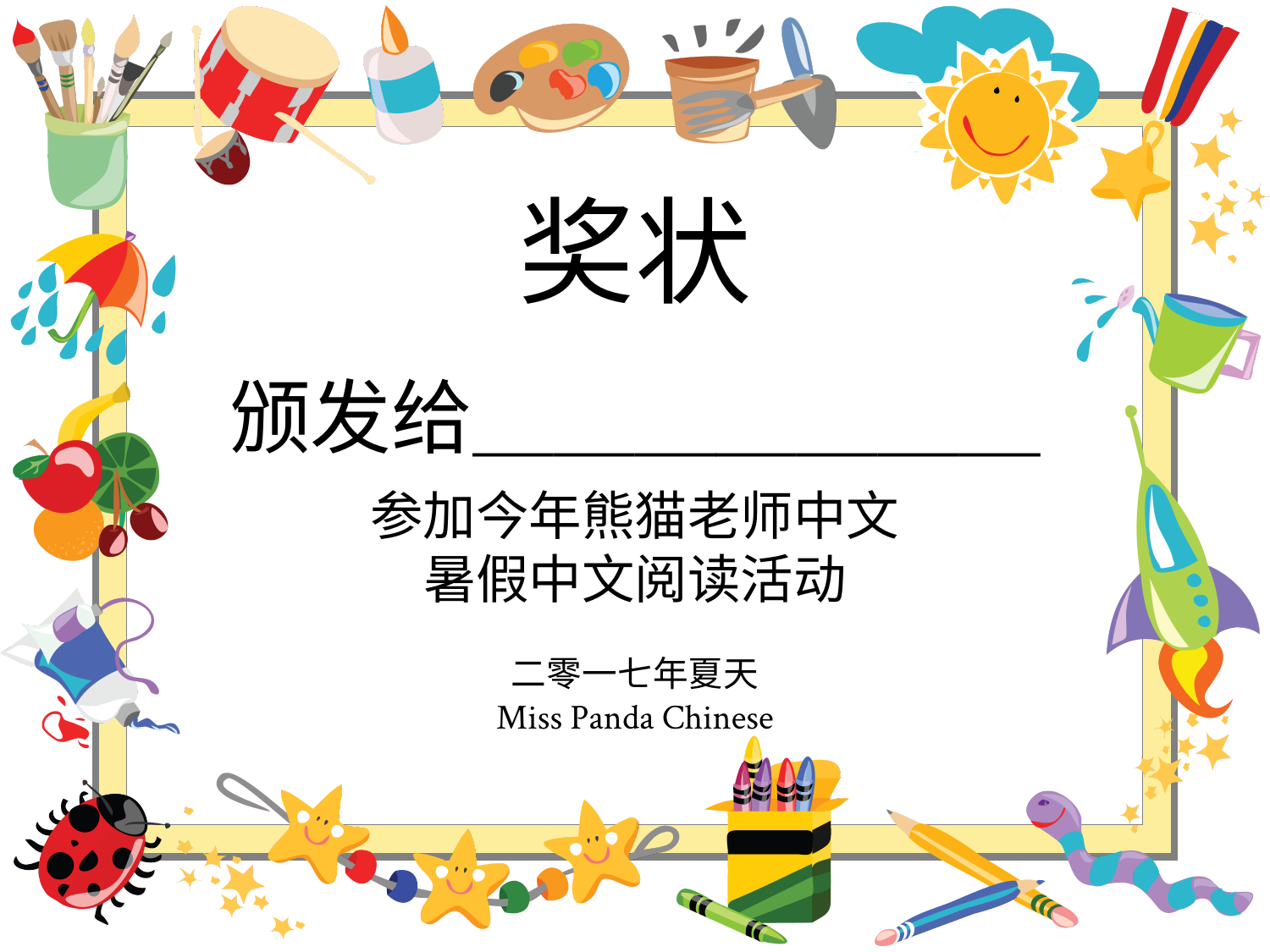

# 奖状
颁发给＿＿＿＿＿＿＿
参加今年熊猫老师中文
暑假中文阅读活动
二零一七年夏天
Miss Panda Chinese